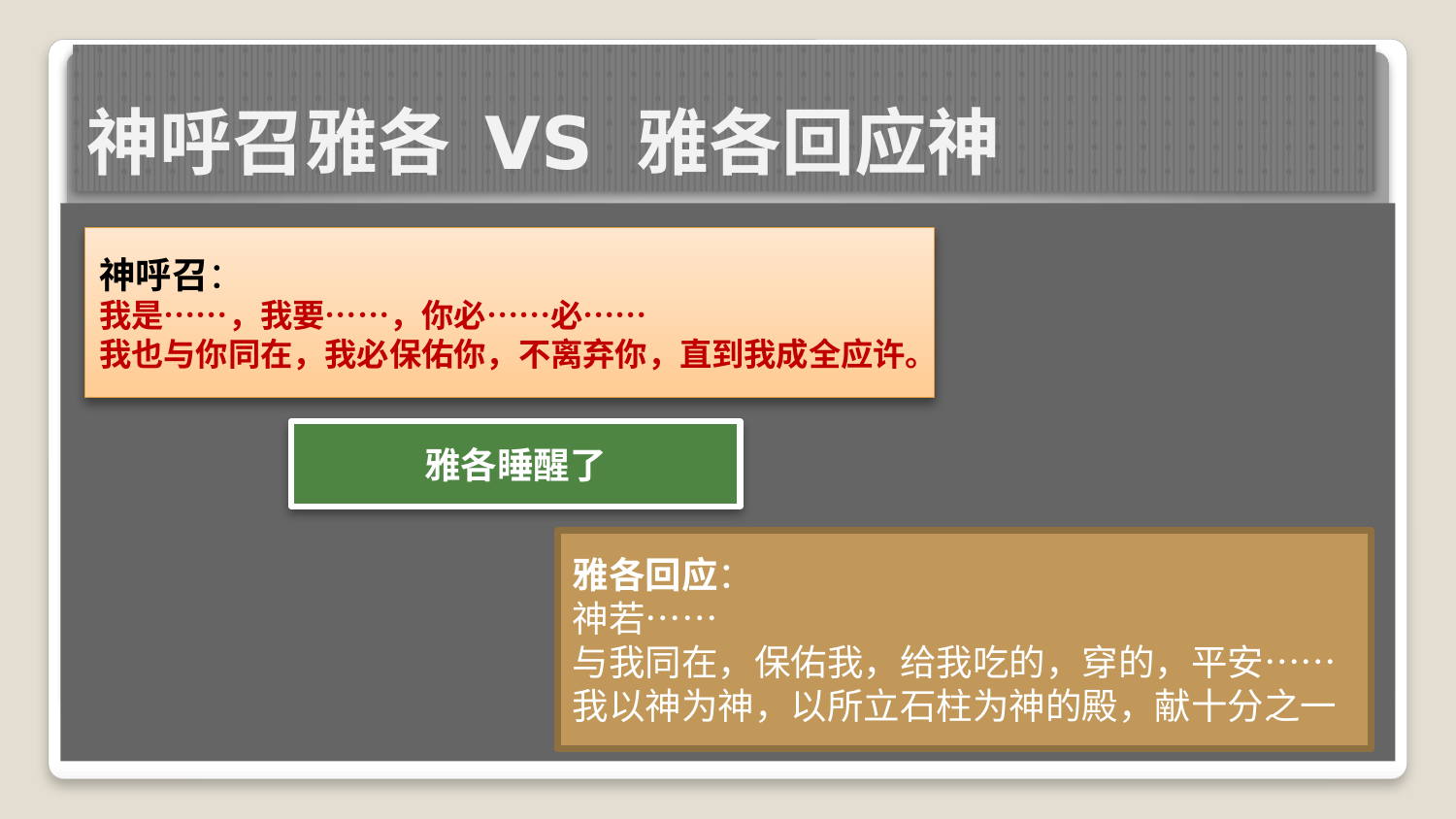

# 神呼召雅各 VS 雅各回应神

神呼召：
我是……，我要……，你必……必……
我也与你同在，我必保佑你，不离弃你，直到我成全应许。
雅各睡醒了
雅各回应：
神若……
与我同在，保佑我，给我吃的，穿的，平安……
我以神为神，以所立石柱为神的殿，献十分之一